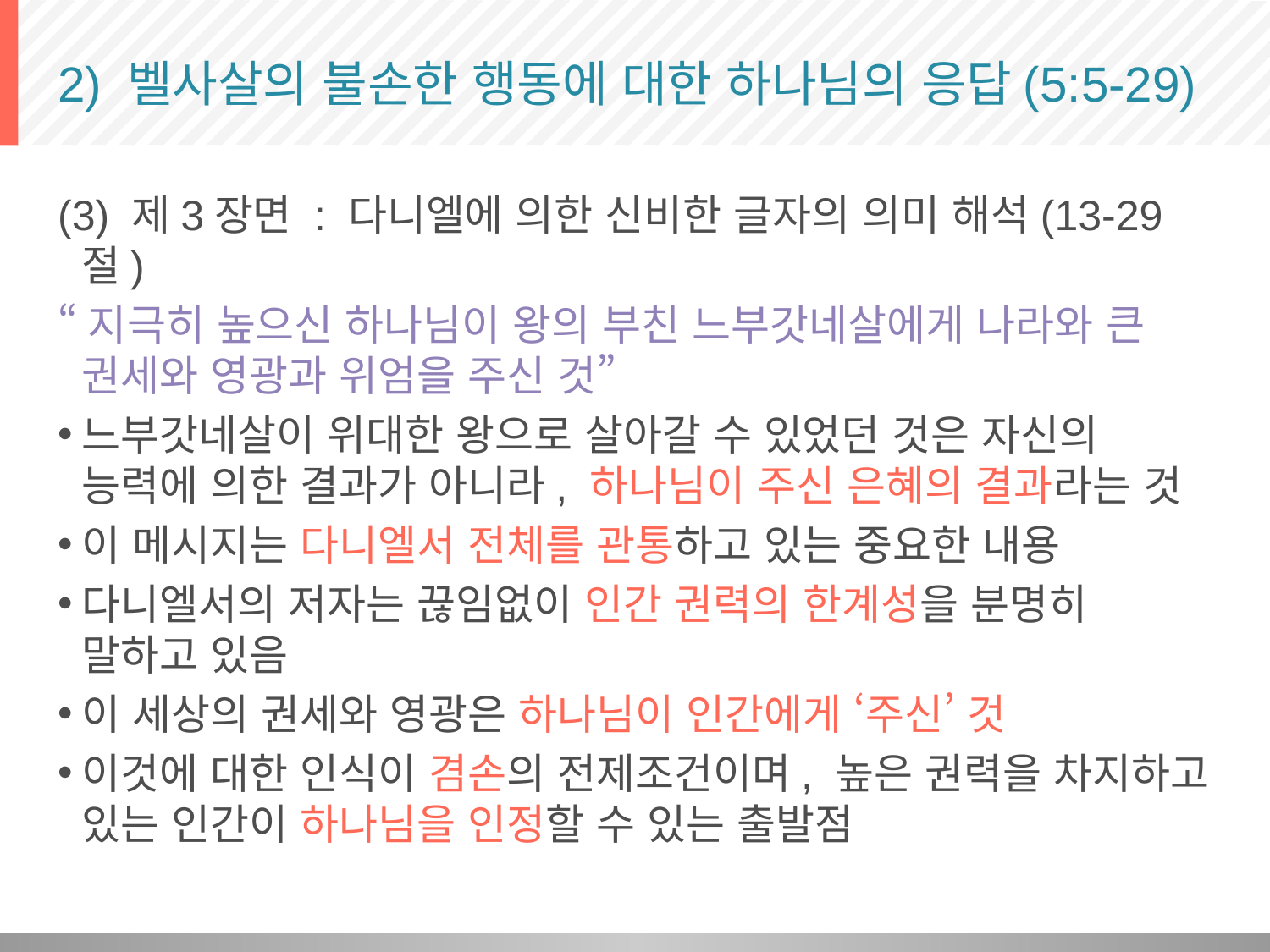

# 2) 벨사살의 불손한 행동에 대한 하나님의 응답(5:5-29)
(3) 제3장면 : 다니엘에 의한 신비한 글자의 의미 해석(13-29절)
“지극히 높으신 하나님이 왕의 부친 느부갓네살에게 나라와 큰 권세와 영광과 위엄을 주신 것”
느부갓네살이 위대한 왕으로 살아갈 수 있었던 것은 자신의 능력에 의한 결과가 아니라, 하나님이 주신 은혜의 결과라는 것
이 메시지는 다니엘서 전체를 관통하고 있는 중요한 내용
다니엘서의 저자는 끊임없이 인간 권력의 한계성을 분명히 말하고 있음
이 세상의 권세와 영광은 하나님이 인간에게 ‘주신’ 것
이것에 대한 인식이 겸손의 전제조건이며, 높은 권력을 차지하고 있는 인간이 하나님을 인정할 수 있는 출발점